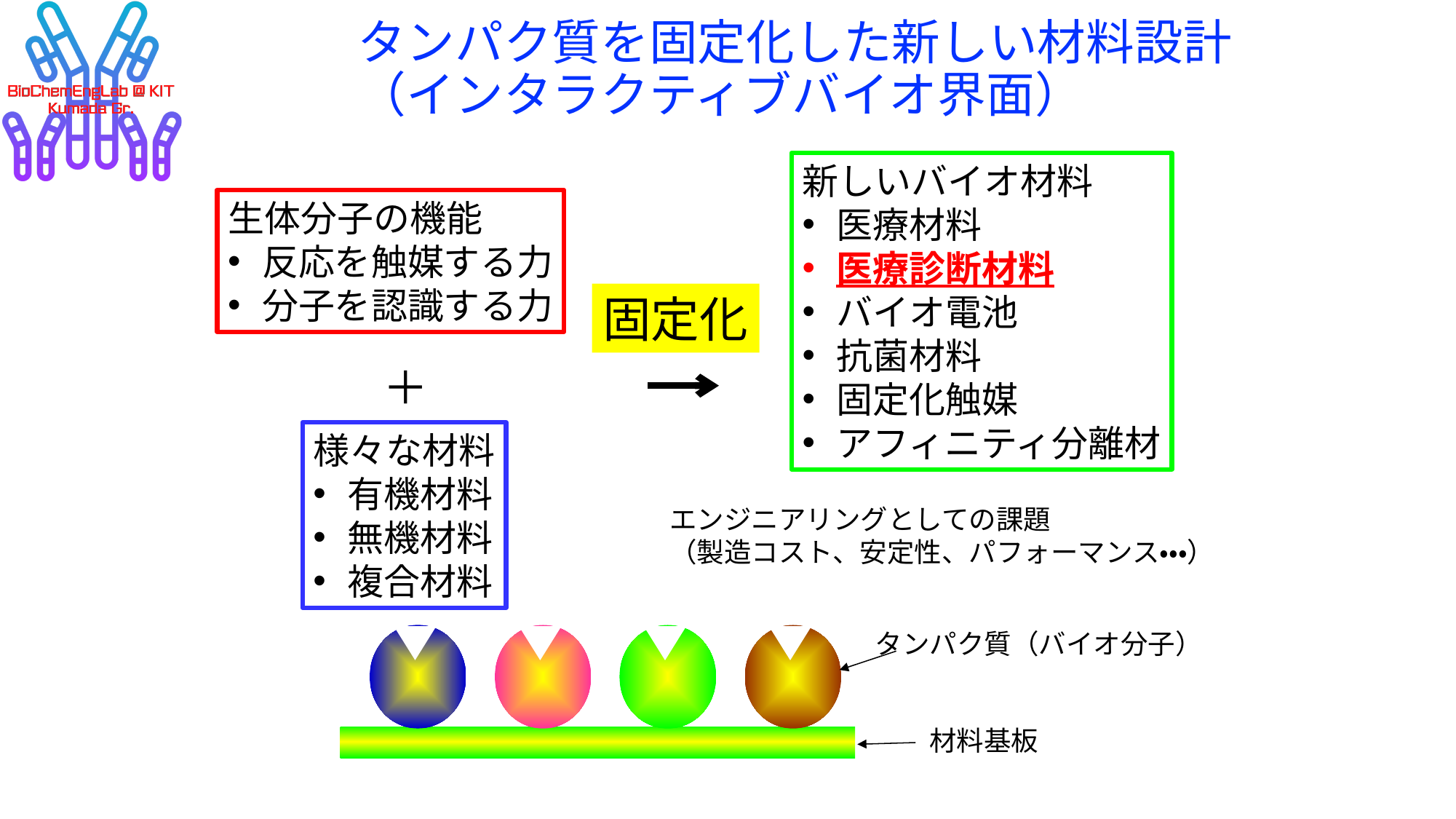

# タンパク質を固定化した新しい材料設計 （インタラクティブバイオ界面）
新しいバイオ材料
医療材料
医療診断材料
バイオ電池
抗菌材料
固定化触媒
アフィニティ分離材
生体分子の機能
反応を触媒する力
分子を認識する力
固定化
＋
様々な材料
有機材料
無機材料
複合材料
エンジニアリングとしての課題
（製造コスト、安定性、パフォーマンス・・・）
タンパク質（バイオ分子）

材料基板